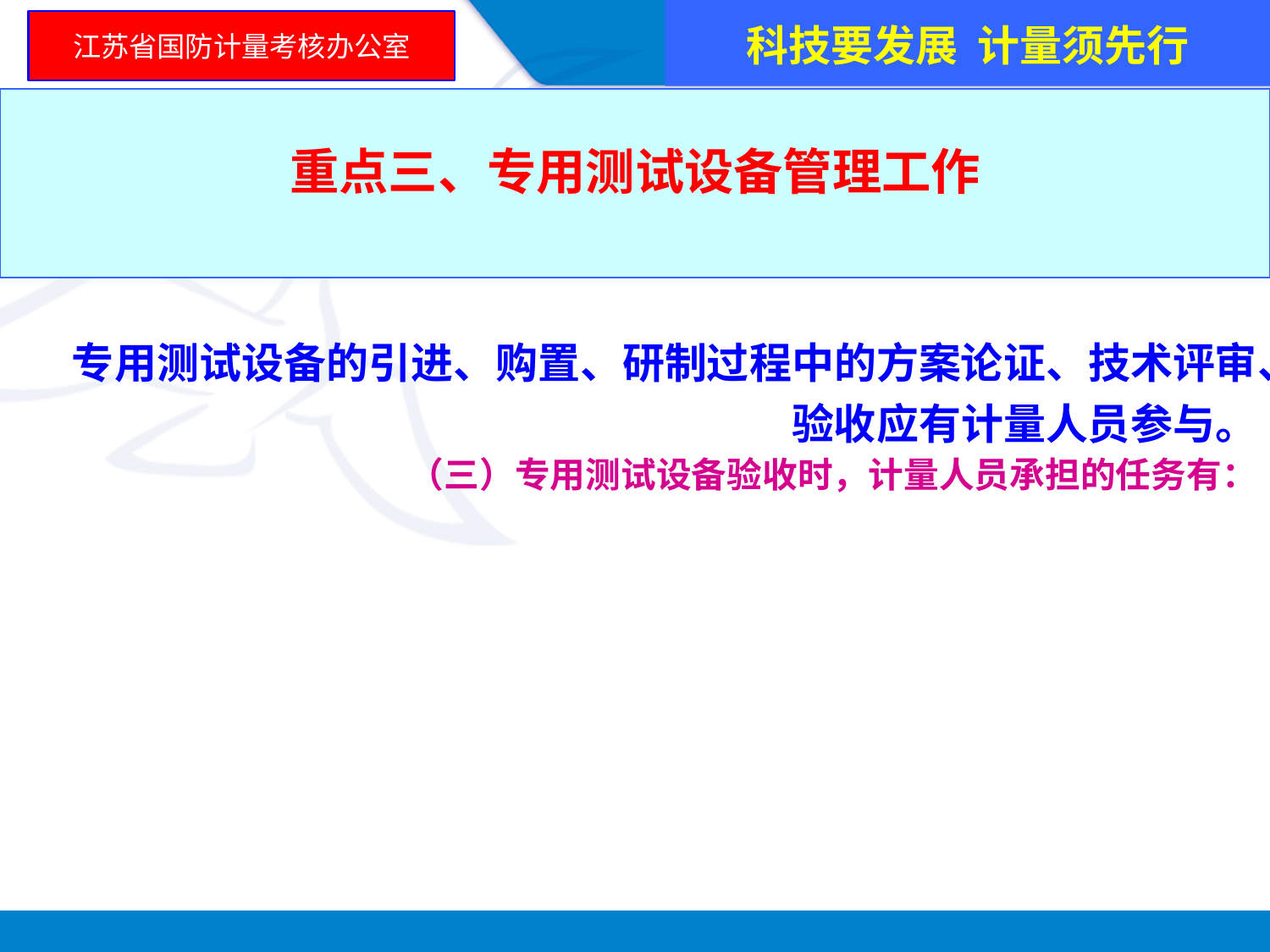

科技要发展  计量须先行
江苏省国防计量考核办公室
重点三、专用测试设备管理工作

专用测试设备的引进、购置、研制过程中的方案论证、技术评审、验收应有计量人员参与。
（三）专用测试设备验收时，计量人员承担的任务有：
     参与专用测试设备的性能指标验收；
     确认专用测试设备的性能指标的测试方法是否正确；
     确认随机配置的校准设备是否满足校准要求；
     确认专用测试设备的校准接口是否满足校准要求；
     确认随机配置的相关计量保障资料是否齐全、有效。
     对随机的校准规范和校准方法进行技术审查；
     组织对专用测试设备进行首次校准。